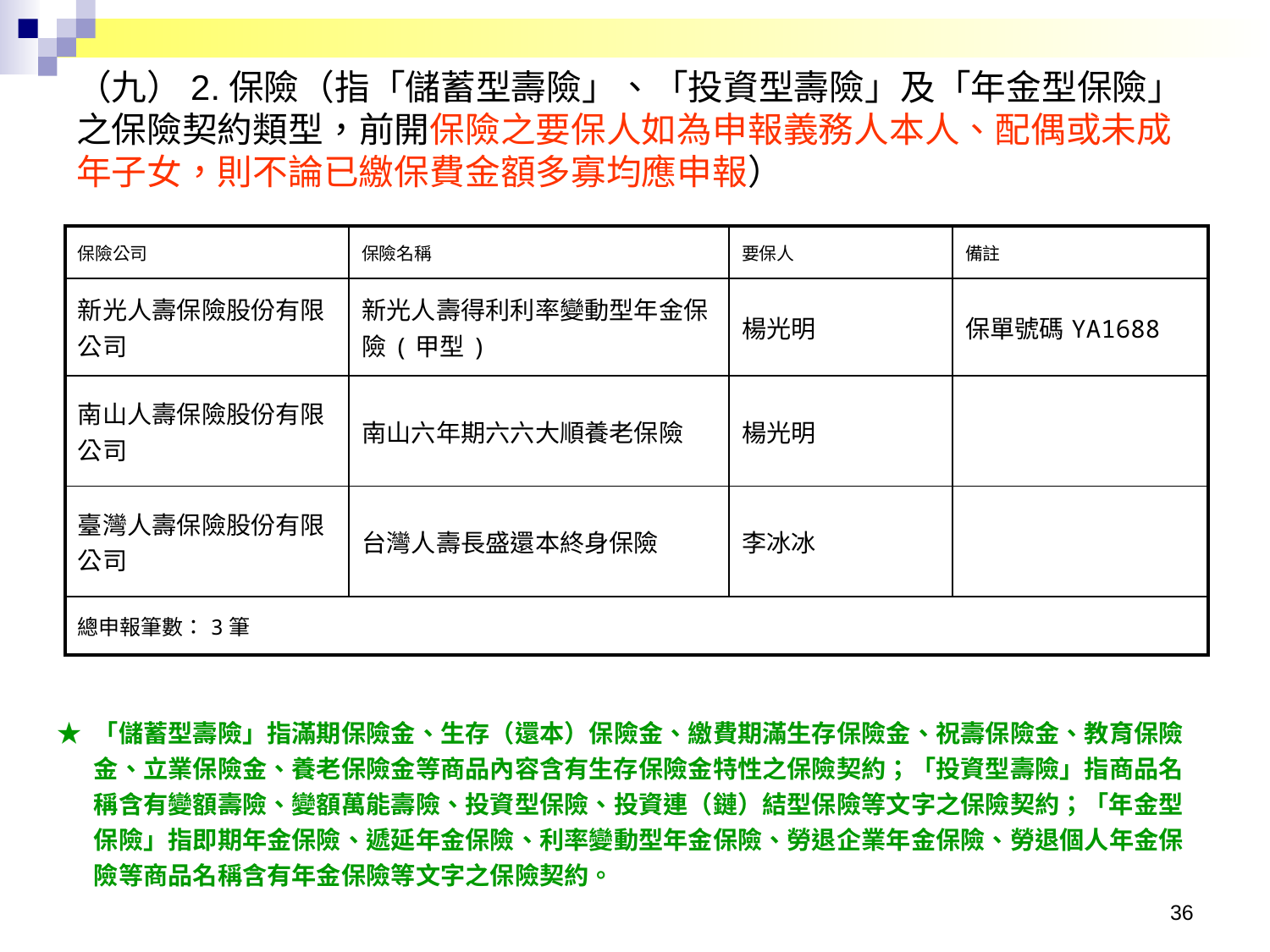

# （九）2.保險（指「儲蓄型壽險」、「投資型壽險」及「年金型保險」之保險契約類型，前開保險之要保人如為申報義務人本人、配偶或未成年子女，則不論已繳保費金額多寡均應申報）
| 保險公司 | 保險名稱 | 要保人 | 備註 |
| --- | --- | --- | --- |
| 新光人壽保險股份有限公司 | 新光人壽得利利率變動型年金保險(甲型) | 楊光明 | 保單號碼YA1688 |
| 南山人壽保險股份有限公司 | 南山六年期六六大順養老保險 | 楊光明 |  |
| 臺灣人壽保險股份有限公司 | 台灣人壽長盛還本終身保險 | 李冰冰 |  |
| 總申報筆數：3筆 |  |  |  |
★ 「儲蓄型壽險」指滿期保險金、生存（還本）保險金、繳費期滿生存保險金、祝壽保險金、教育保險金、立業保險金、養老保險金等商品內容含有生存保險金特性之保險契約；「投資型壽險」指商品名稱含有變額壽險、變額萬能壽險、投資型保險、投資連（鏈）結型保險等文字之保險契約；「年金型保險」指即期年金保險、遞延年金保險、利率變動型年金保險、勞退企業年金保險、勞退個人年金保險等商品名稱含有年金保險等文字之保險契約。
36